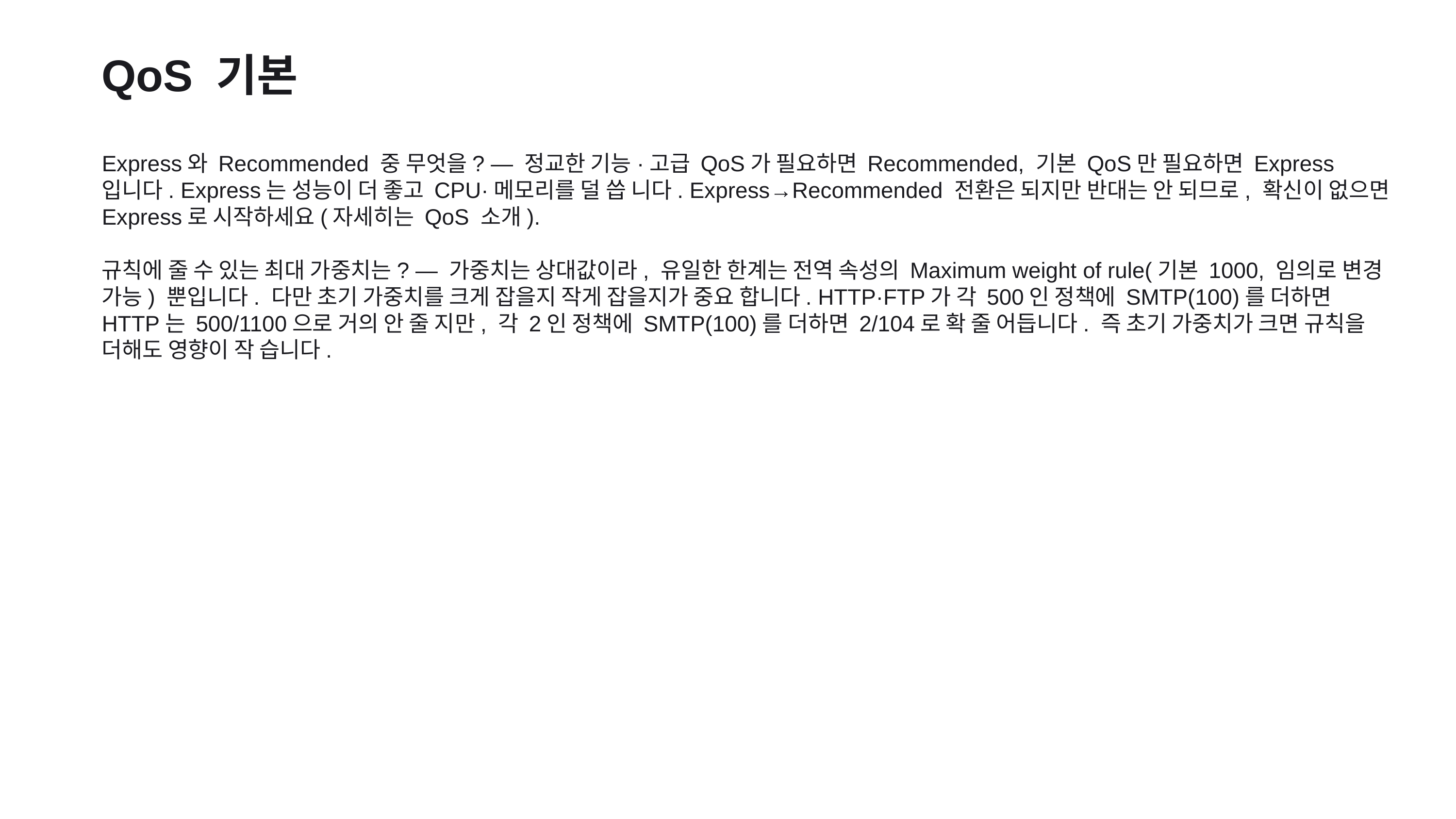

QoS 기본
Express와 Recommended 중 무엇을? — 정교한 기능·고급 QoS가 필요하면 Recommended, 기본 QoS만 필요하면 Express 입니다. Express는 성능이 더 좋고 CPU·메모리를 덜 씁 니다. Express→Recommended 전환은 되지만 반대는 안 되므로, 확신이 없으면 Express로 시작하세요(자세히는 QoS 소개).

규칙에 줄 수 있는 최대 가중치는? — 가중치는 상대값이라, 유일한 한계는 전역 속성의 Maximum weight of rule(기본 1000, 임의로 변경 가능) 뿐입니다. 다만 초기 가중치를 크게 잡을지 작게 잡을지가 중요 합니다. HTTP·FTP가 각 500인 정책에 SMTP(100)를 더하면 HTTP는 500/1100으로 거의 안 줄 지만, 각 2인 정책에 SMTP(100)를 더하면 2/104로 확 줄 어듭니다. 즉 초기 가중치가 크면 규칙을 더해도 영향이 작 습니다.